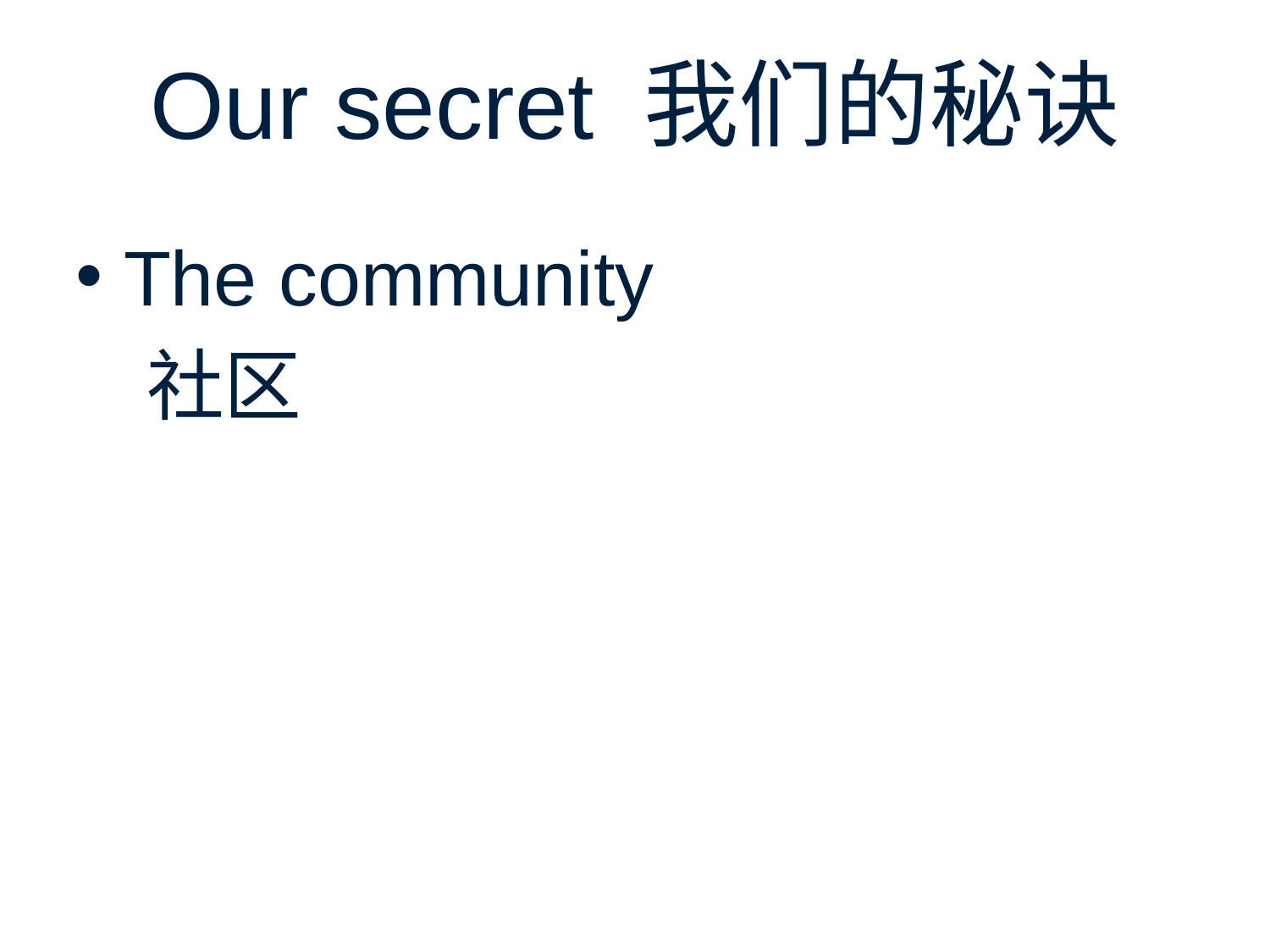

# Our secret 我们的秘诀
The community
   社区